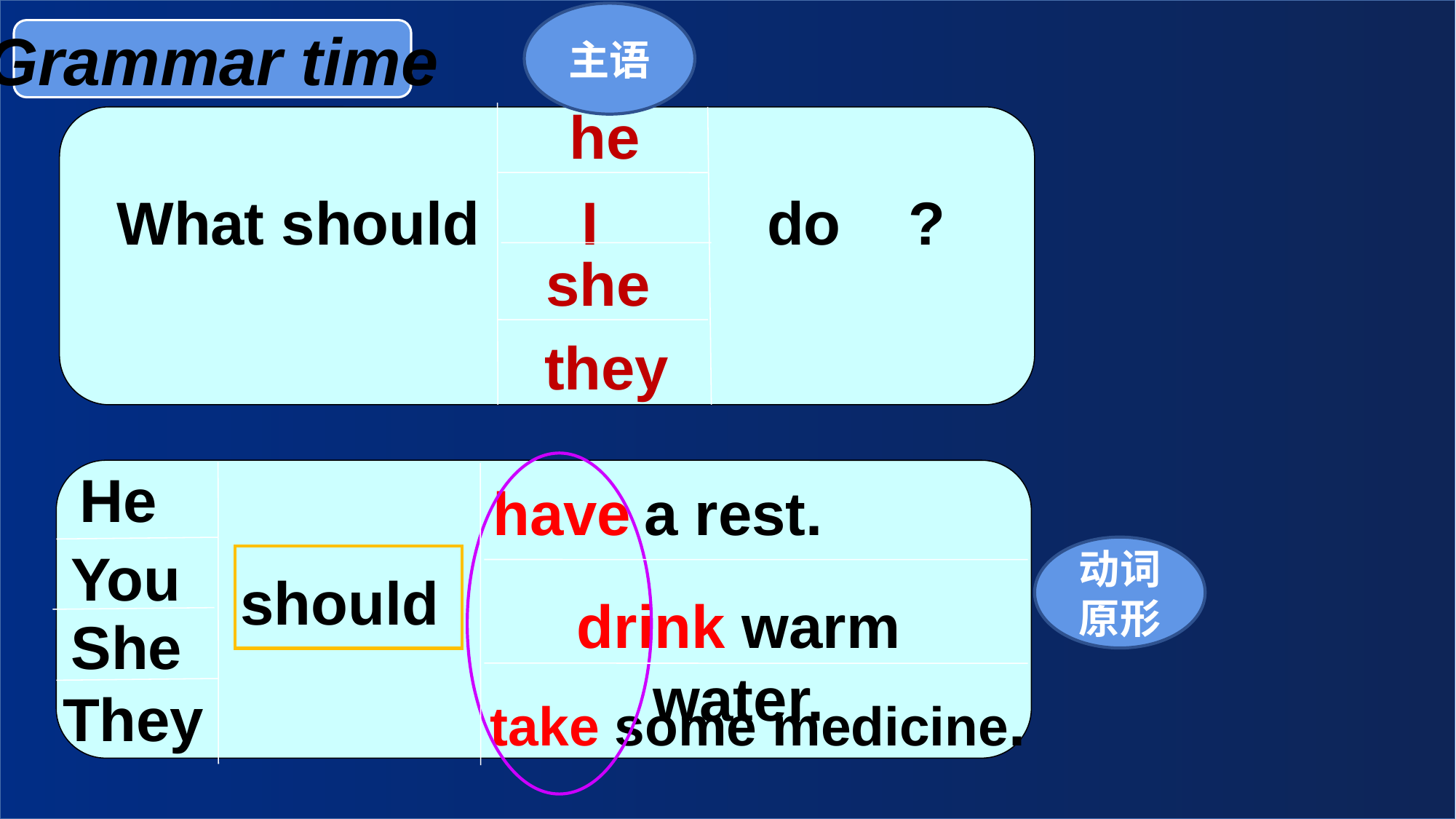

主语
Grammar time
he

What should      I          do    ?
she

they

He

have a rest.
You
动词原形

should

drink warm water.
She

They
take some medicine.